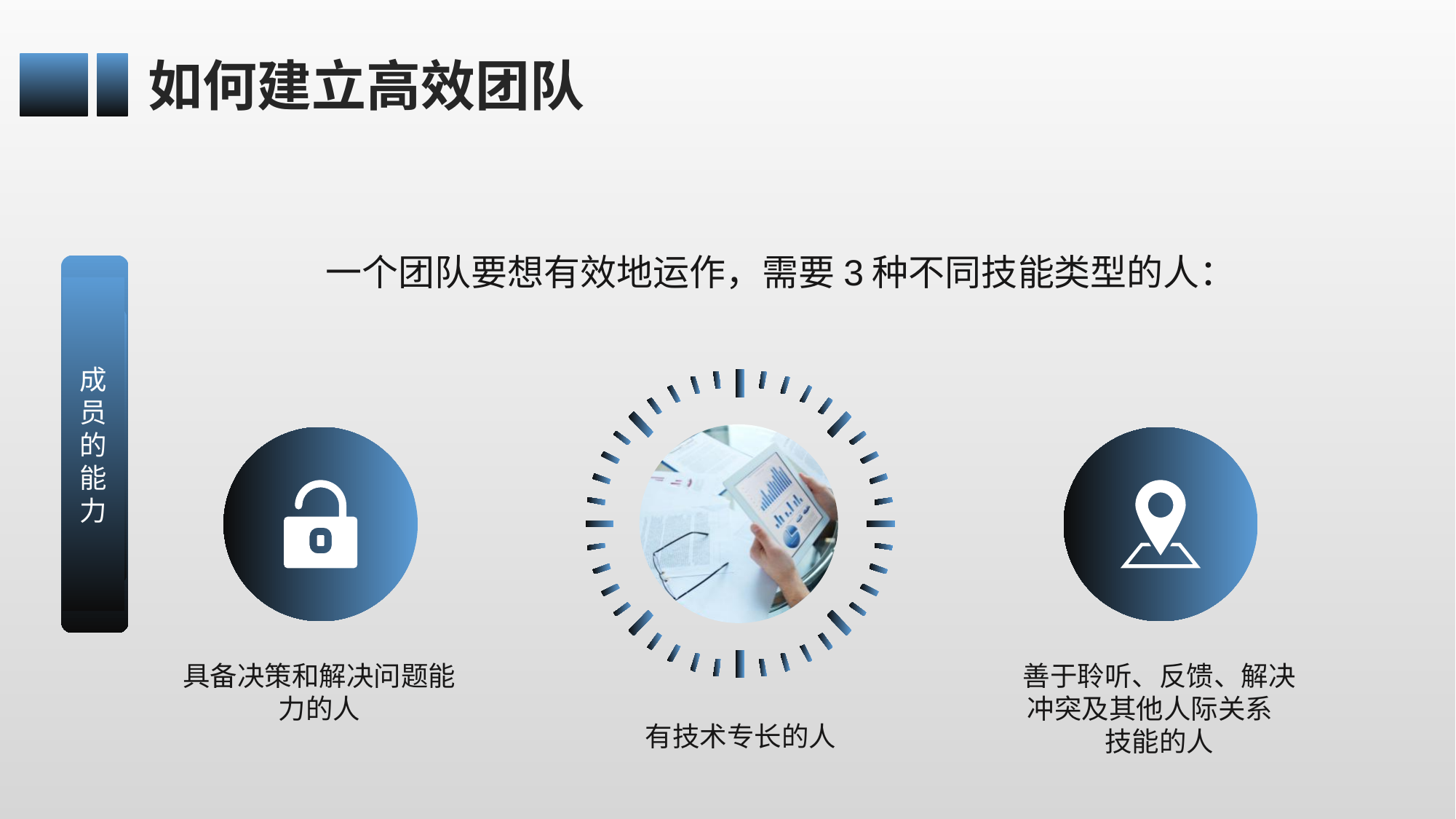

如何建立高效团队

一个团队要想有效地运作，需要3种不同技能类型的人：

成员的能力

具备决策和解决问题能力的人

善于聆听、反馈、解决冲突及其他人际关系    技能的人

有技术专长的人